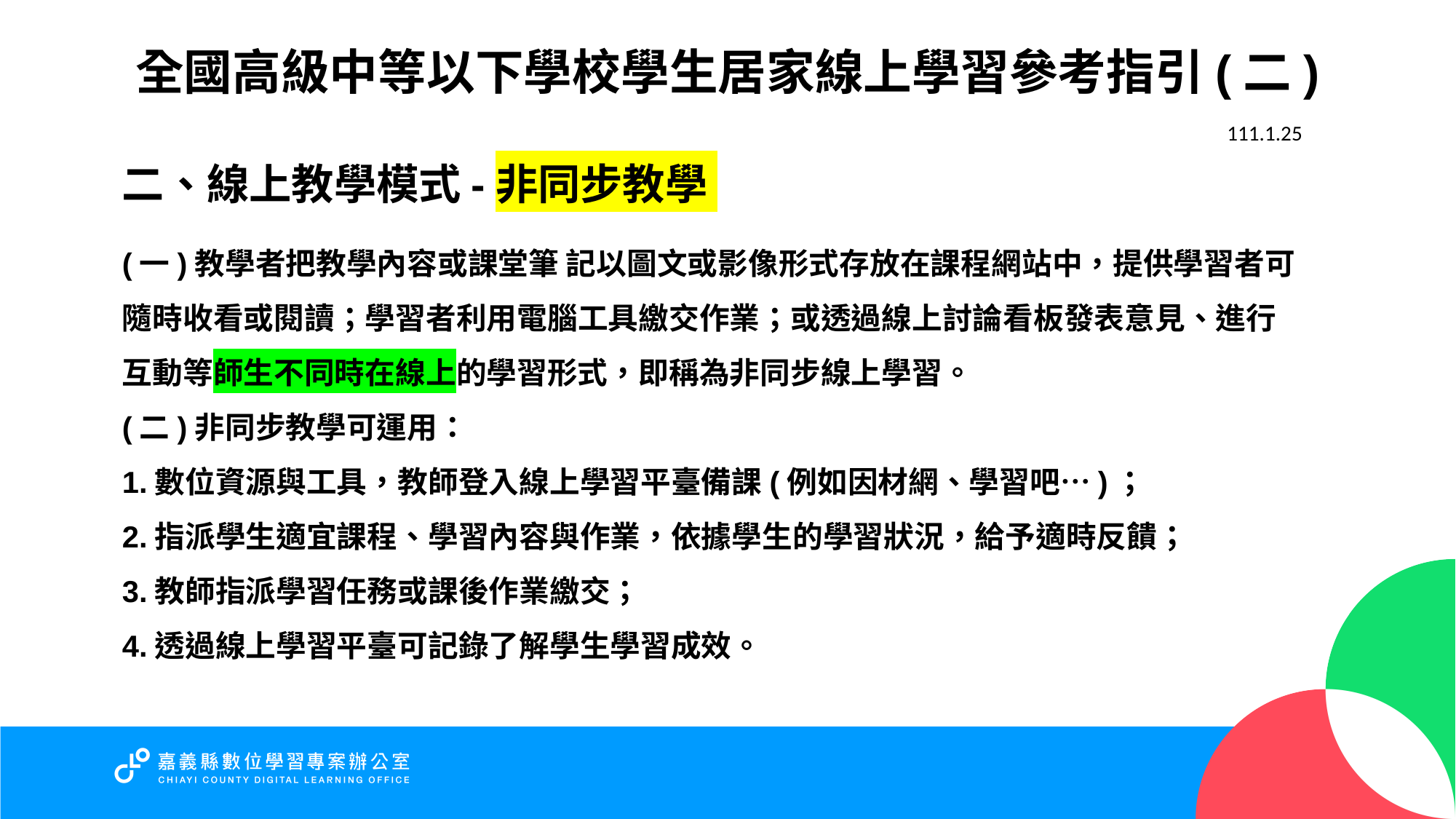

# 全國高級中等以下學校學生居家線上學習參考指引(二)
111.1.25
二、線上教學模式-非同步教學

(一)教學者把教學內容或課堂筆 記以圖文或影像形式存放在課程網站中，提供學習者可隨時收看或閱讀；學習者利用電腦工具繳交作業；或透過線上討論看板發表意見、進行互動等師生不同時在線上的學習形式，即稱為非同步線上學習。
(二)非同步教學可運用：
1.數位資源與工具，教師登入線上學習平臺備課(例如因材網、學習吧…)；
2.指派學生適宜課程、學習內容與作業，依據學生的學習狀況，給予適時反饋；
3.教師指派學習任務或課後作業繳交；
4.透過線上學習平臺可記錄了解學生學習成效。